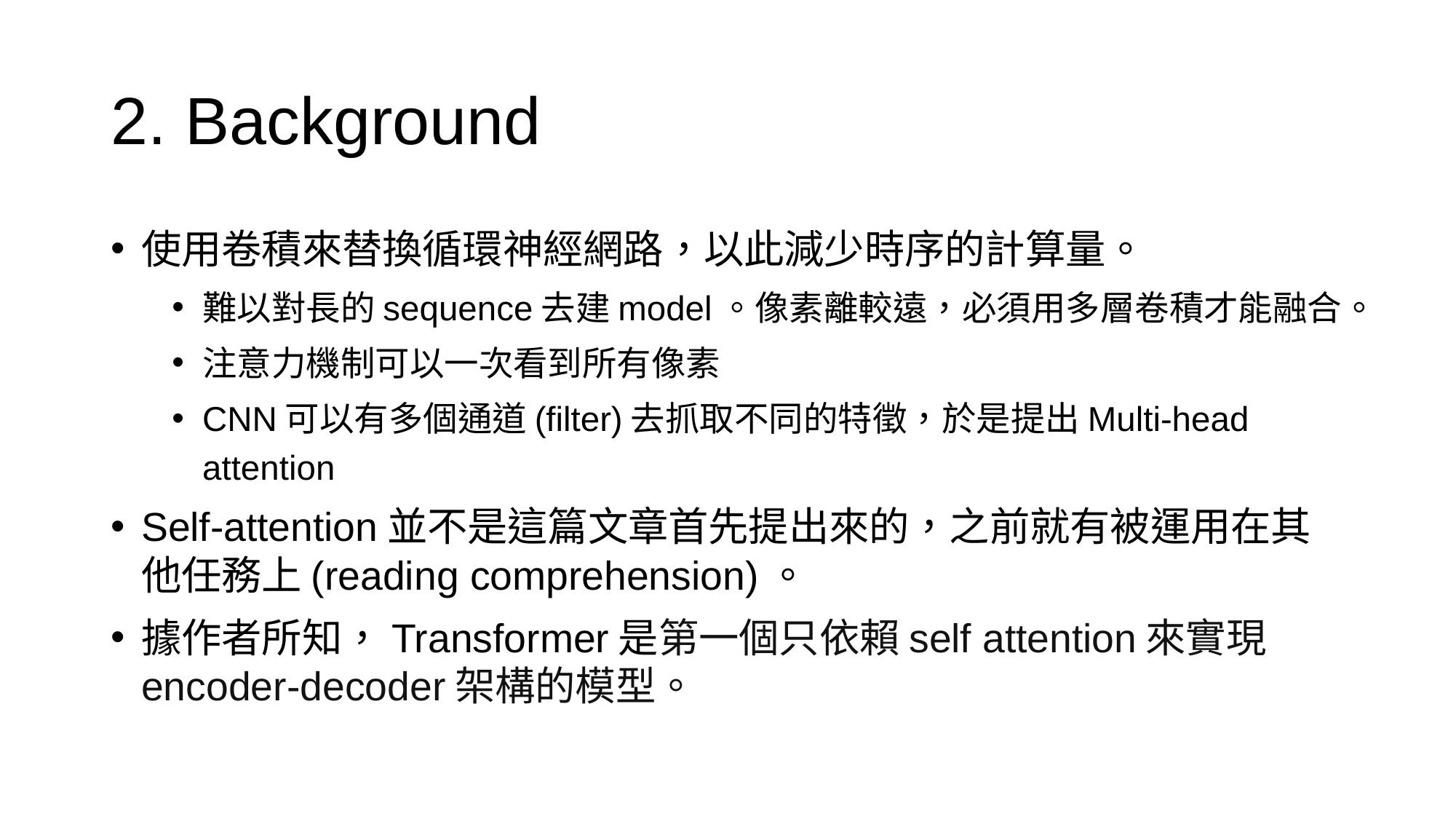

# 2. Background
使用卷積來替換循環神經網路，以此減少時序的計算量。
難以對長的sequence去建model。像素離較遠，必須用多層卷積才能融合。
注意力機制可以一次看到所有像素
CNN可以有多個通道(filter)去抓取不同的特徵，於是提出Multi-head attention
Self-attention並不是這篇文章首先提出來的，之前就有被運用在其他任務上(reading comprehension)。
據作者所知，Transformer是第一個只依賴self attention來實現encoder-decoder架構的模型。